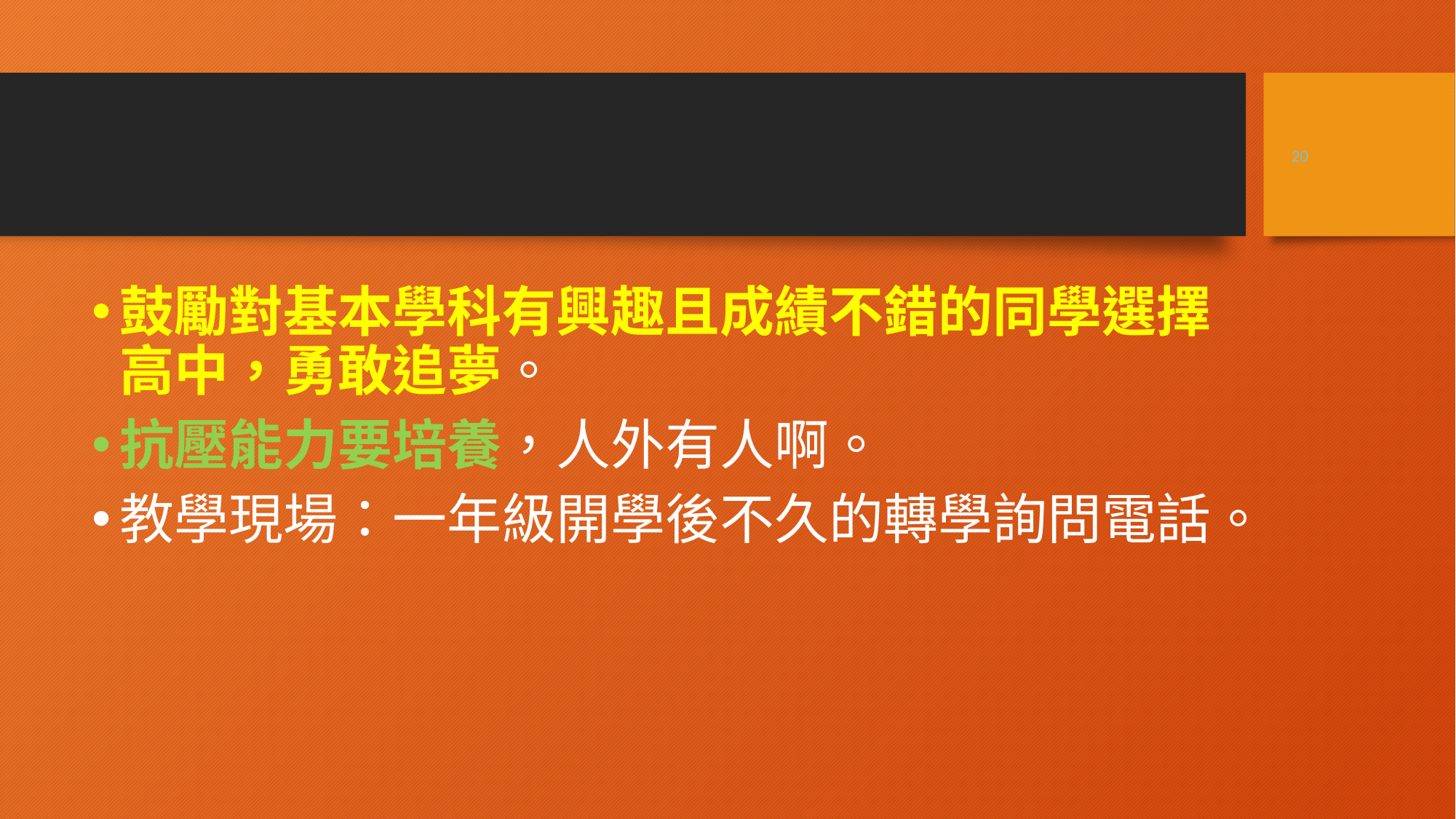

20
#
鼓勵對基本學科有興趣且成績不錯的同學選擇高中，勇敢追夢。
抗壓能力要培養，人外有人啊。
教學現場：一年級開學後不久的轉學詢問電話。